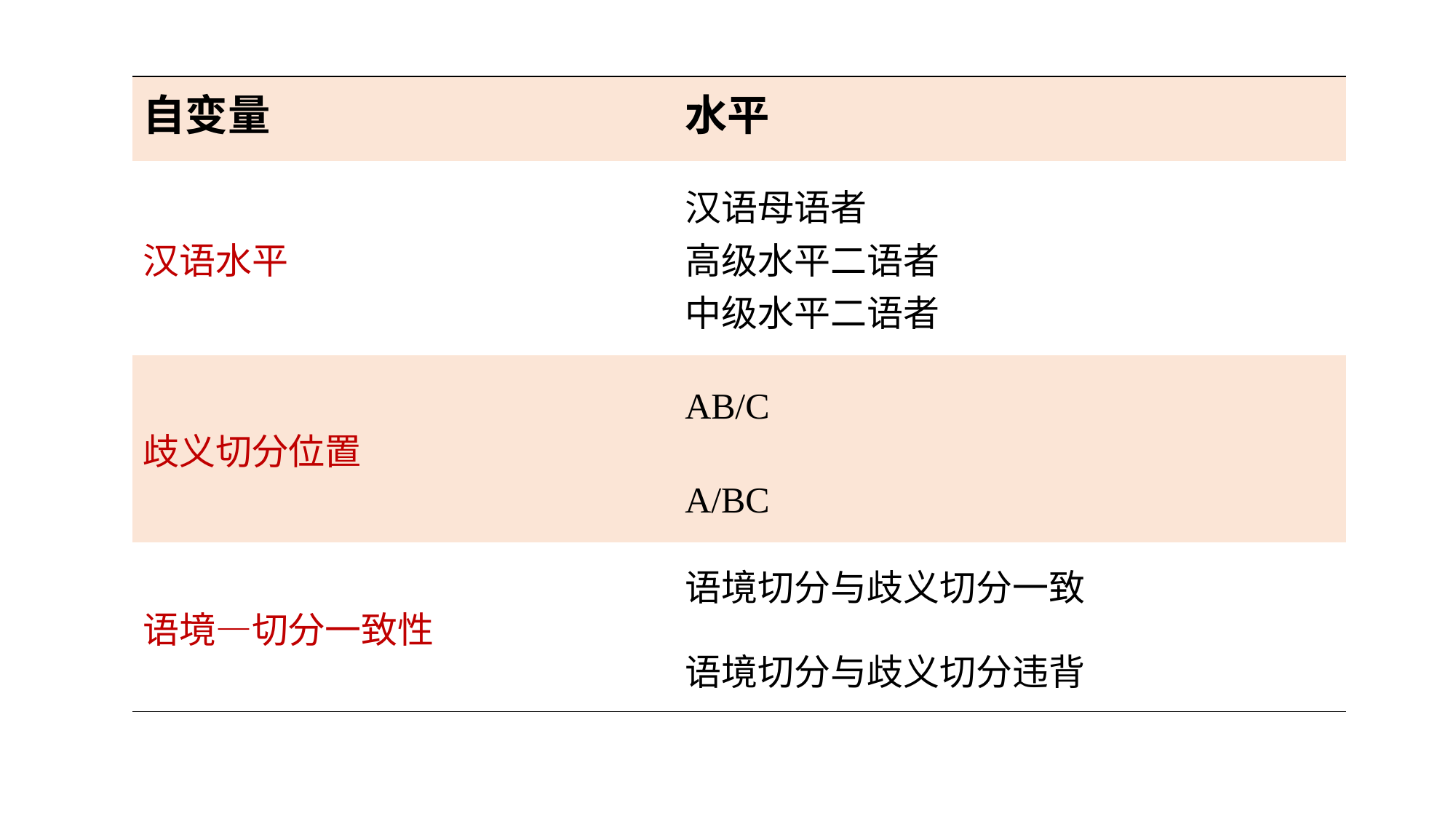

| 自变量 | 水平 |
| --- | --- |
| 汉语水平 | 汉语母语者 高级水平二语者 中级水平二语者 |
| 歧义切分位置 | AB/C |
|  | A/BC |
| 语境—切分一致性 | 语境切分与歧义切分一致 |
|  | 语境切分与歧义切分违背 |